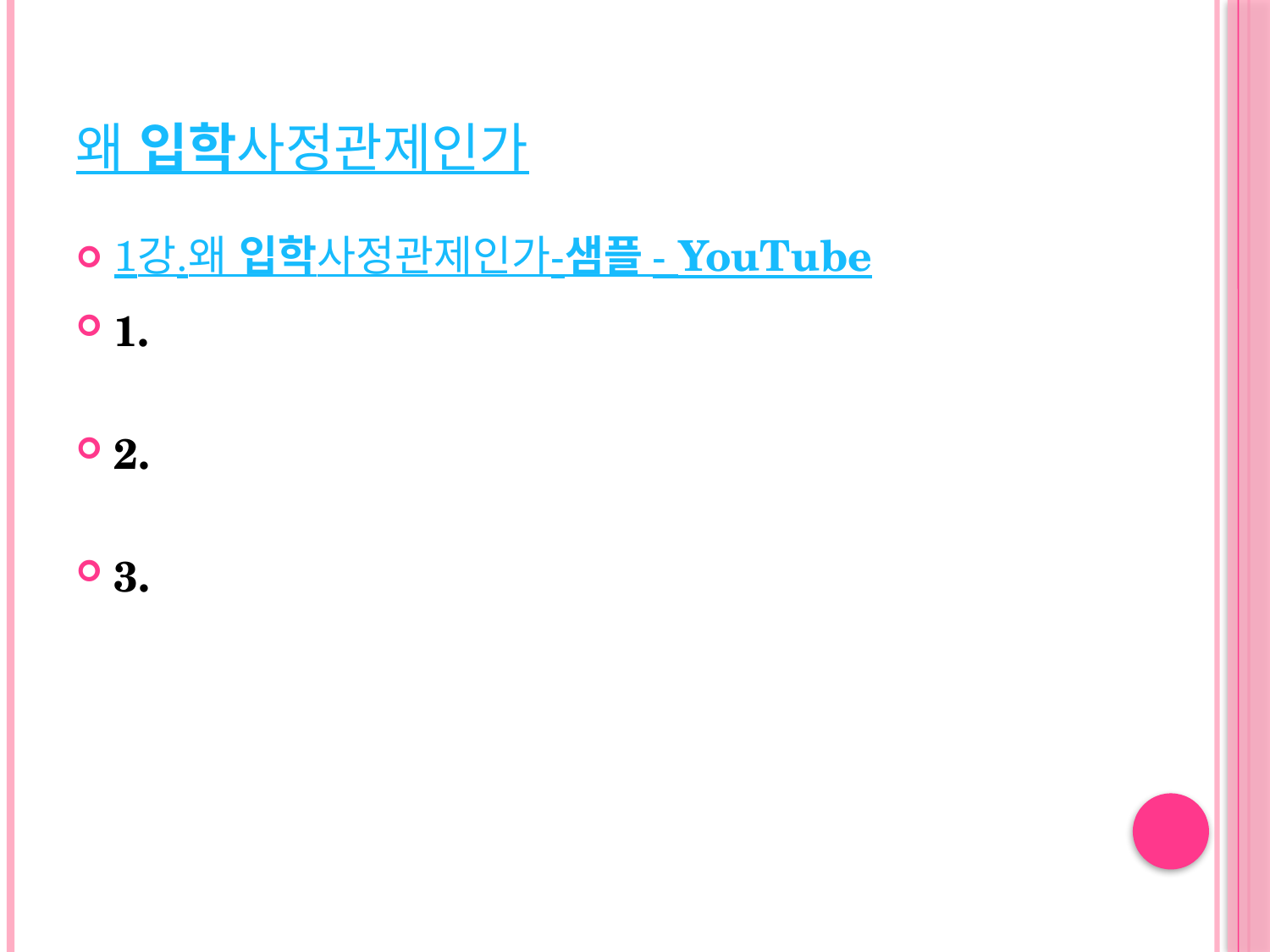

# 왜 입학사정관제인가
1강.왜 입학사정관제인가-샘플 - YouTube
1.

2.

3.